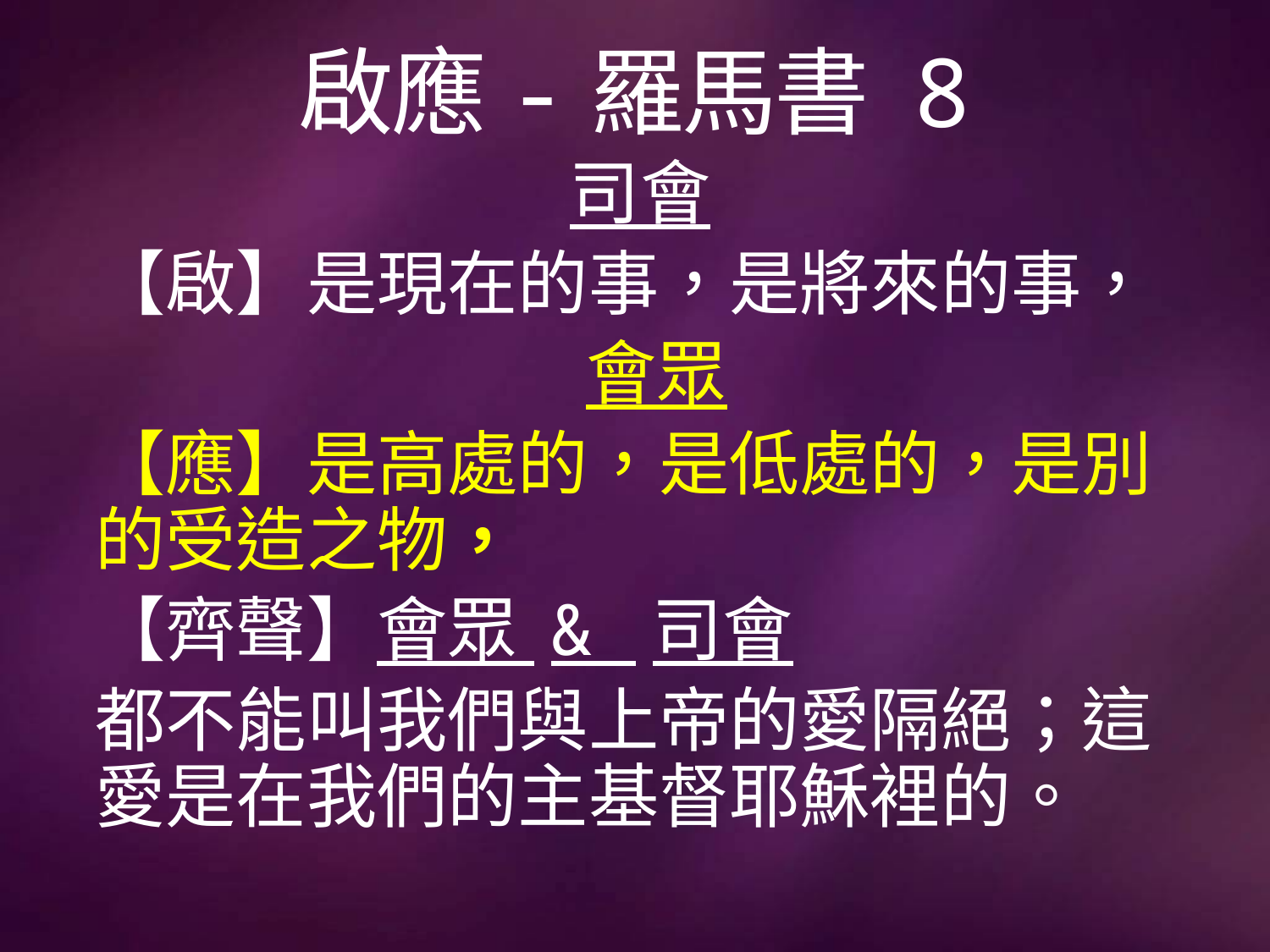

# 啟應-羅馬書 8
司會
【啟】是現在的事，是將來的事，
 會眾
【應】是高處的，是低處的，是別的受造之物，
【齊聲】會眾 & 司會
都不能叫我們與上帝的愛隔絕；這愛是在我們的主基督耶穌裡的。